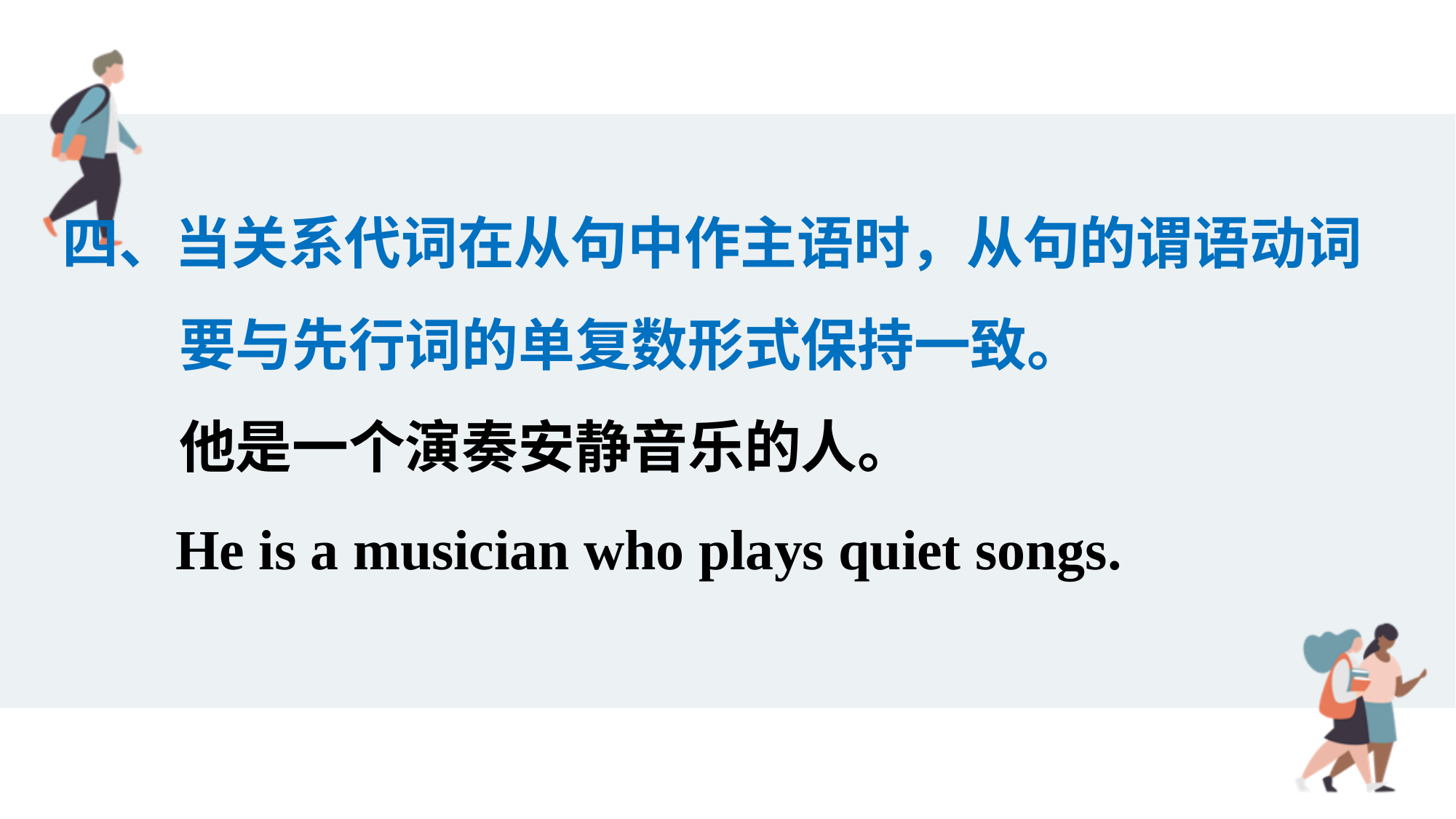

四、当关系代词在从句中作主语时，从句的谓语动词
        要与先行词的单复数形式保持一致。
        他是一个演奏安静音乐的人。
        He is a musician who plays quiet songs.